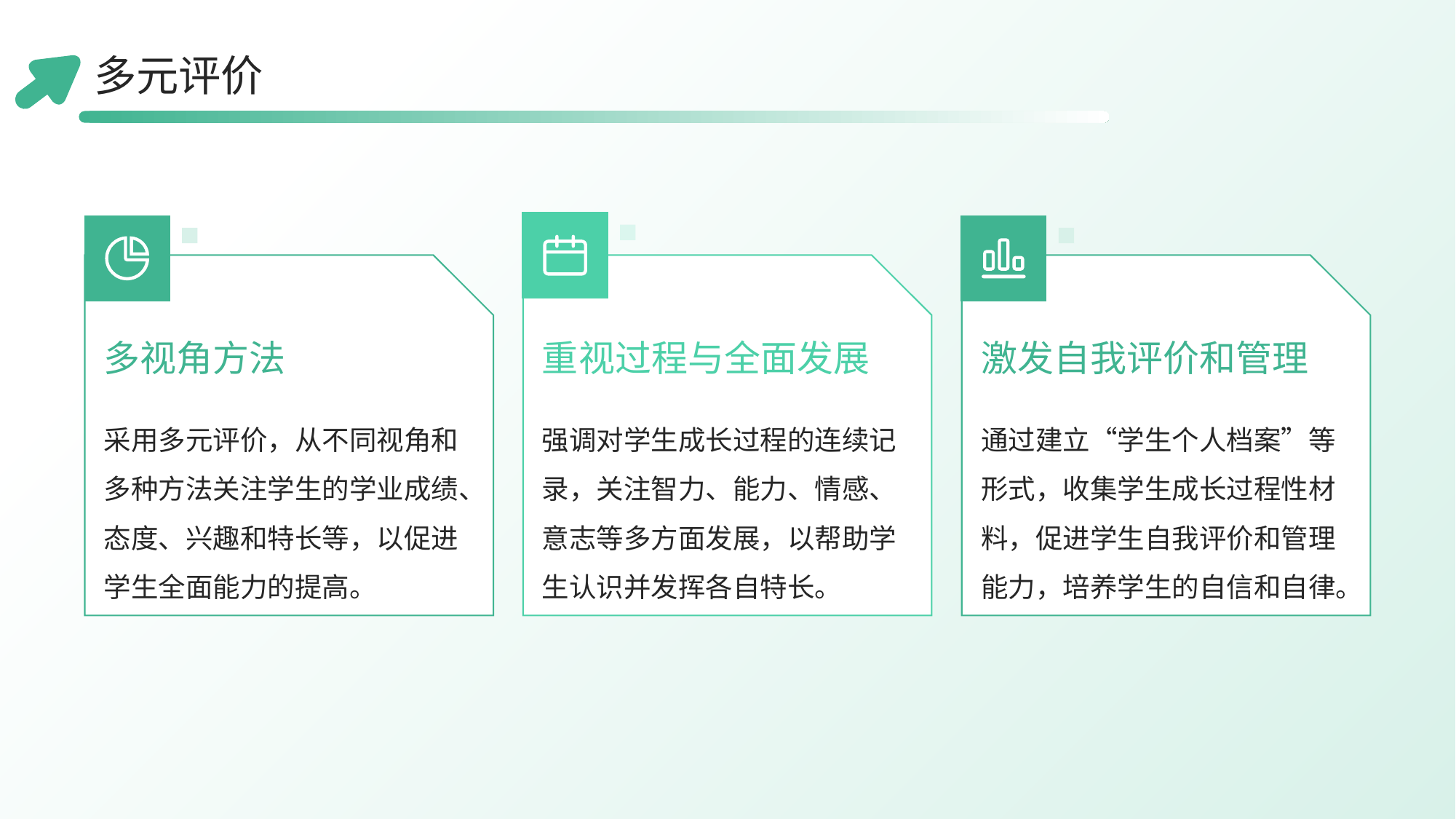

多元评价

多视角方法
重视过程与全面发展
激发自我评价和管理
采用多元评价，从不同视角和多种方法关注学生的学业成绩、态度、兴趣和特长等，以促进学生全面能力的提高。
强调对学生成长过程的连续记录，关注智力、能力、情感、意志等多方面发展，以帮助学生认识并发挥各自特长。
通过建立“学生个人档案”等形式，收集学生成长过程性材料，促进学生自我评价和管理能力，培养学生的自信和自律。